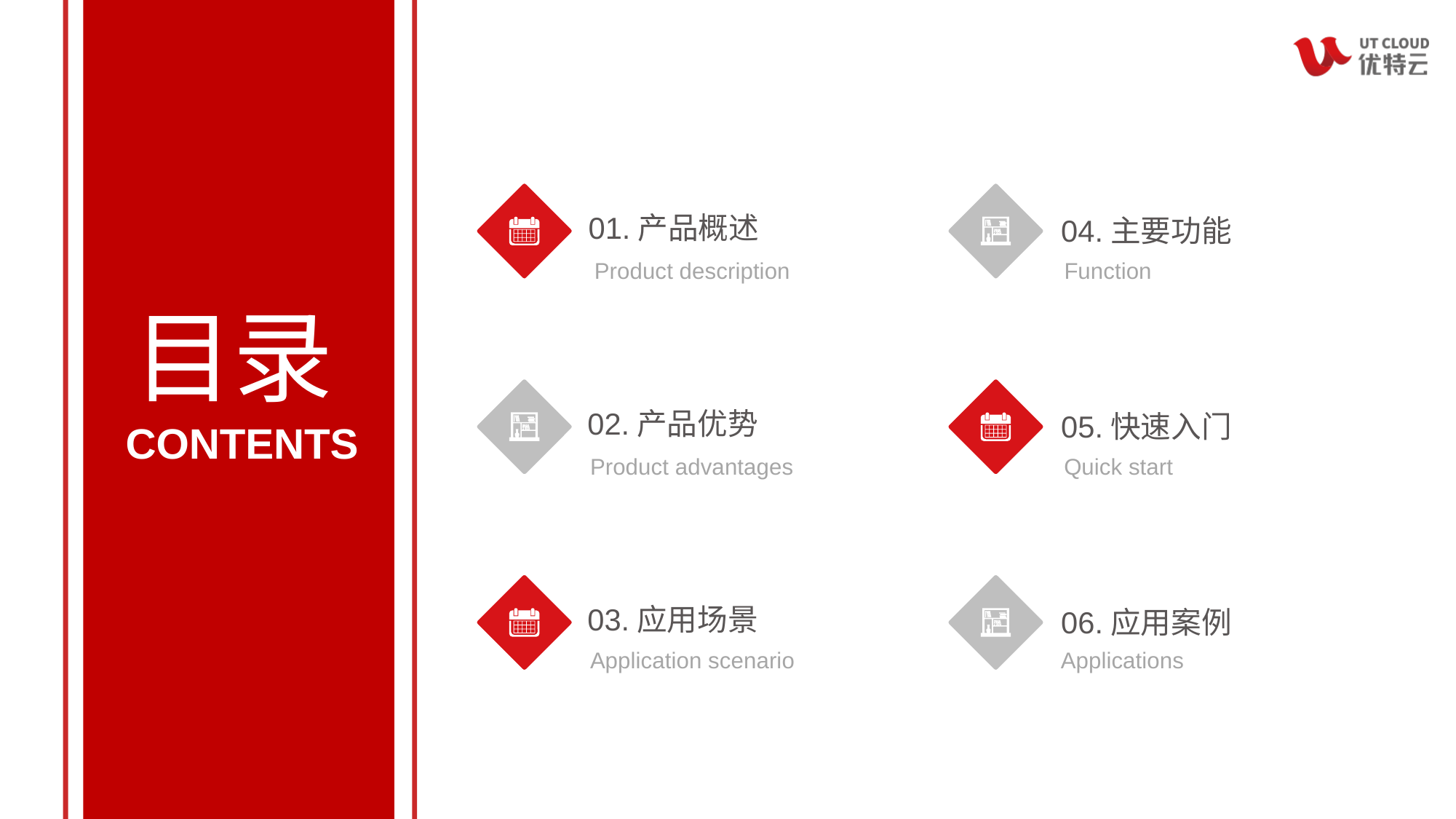

01.产品概述
04.主要功能
Product description
Function
目录
CONTENTS

02.产品优势
05.快速入门
Product advantages
Quick start

03.应用场景
06.应用案例
Application scenario
Applications